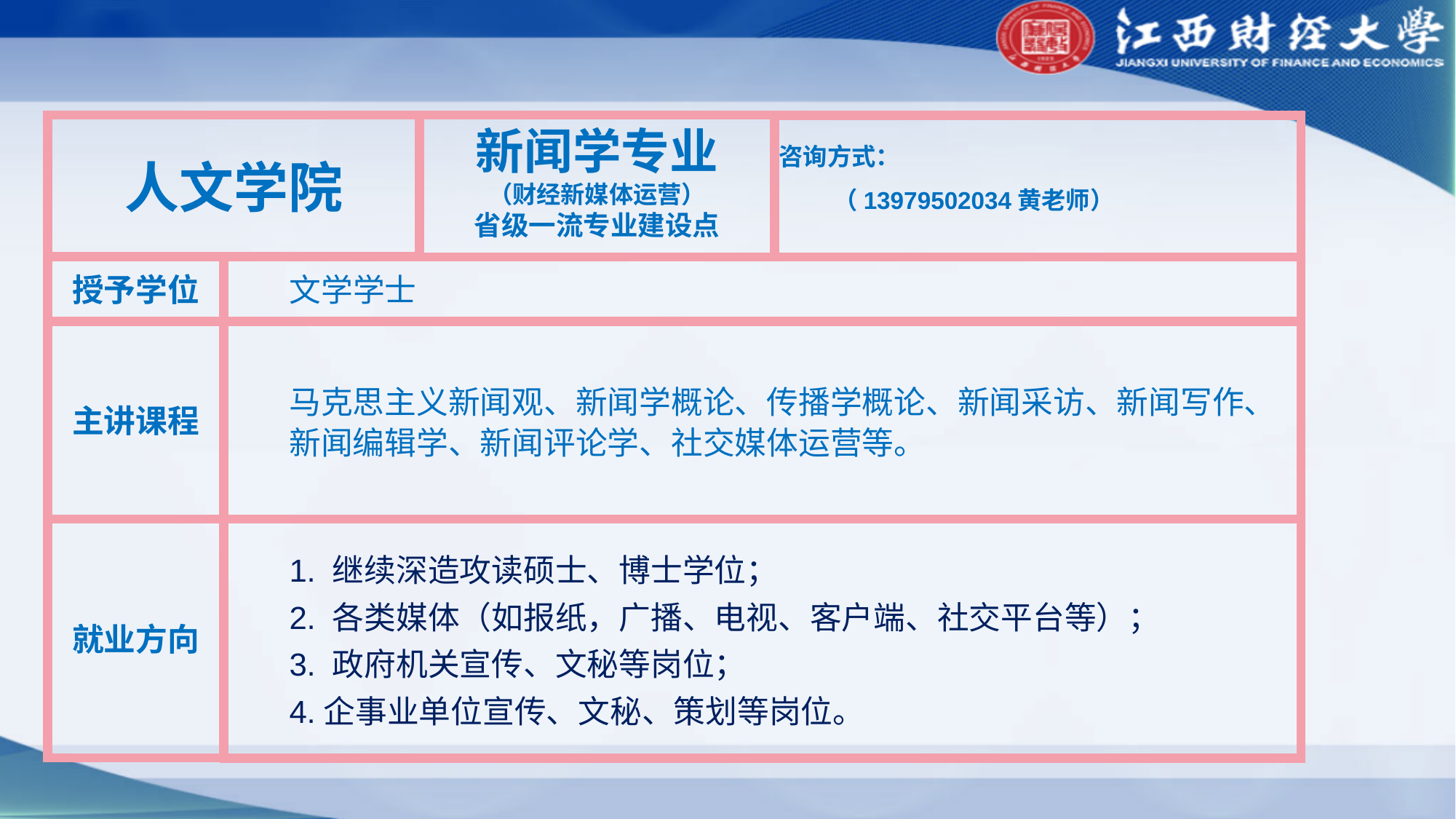

人文学院

新闻学专业
（财经新媒体运营）
省级一流专业建设点
咨询方式：
（13979502034黄老师）
授予学位
文学学士
主讲课程
马克思主义新闻观、新闻学概论、传播学概论、新闻采访、新闻写作、新闻编辑学、新闻评论学、社交媒体运营等。
就业方向
1. 继续深造攻读硕士、博士学位；
2. 各类媒体（如报纸，广播、电视、客户端、社交平台等）；
3. 政府机关宣传、文秘等岗位；
4.企事业单位宣传、文秘、策划等岗位。